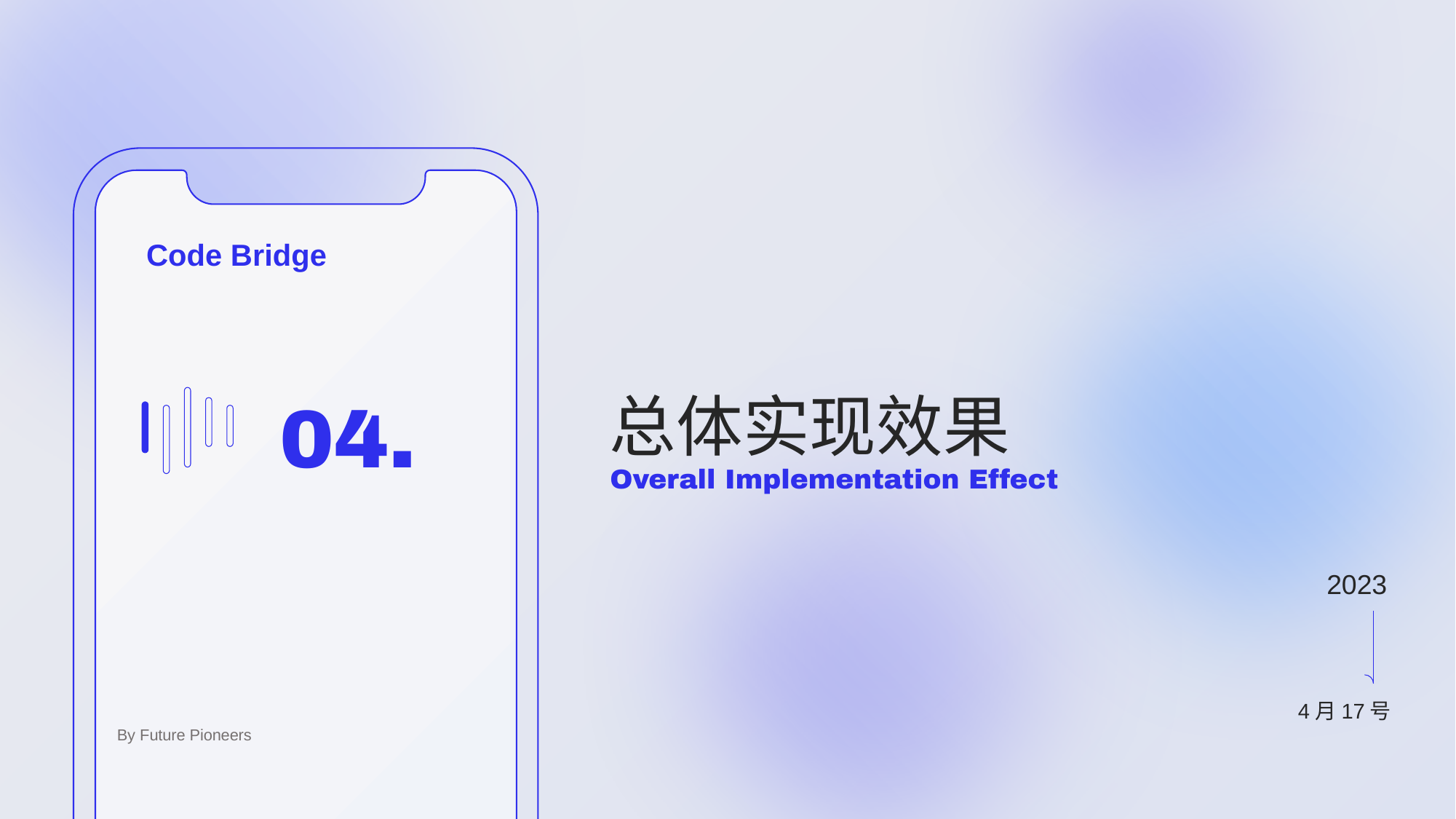

Code Bridge

总体实现效果
Overall Implementation Effect
04.

2023

4月17号
By Future Pioneers